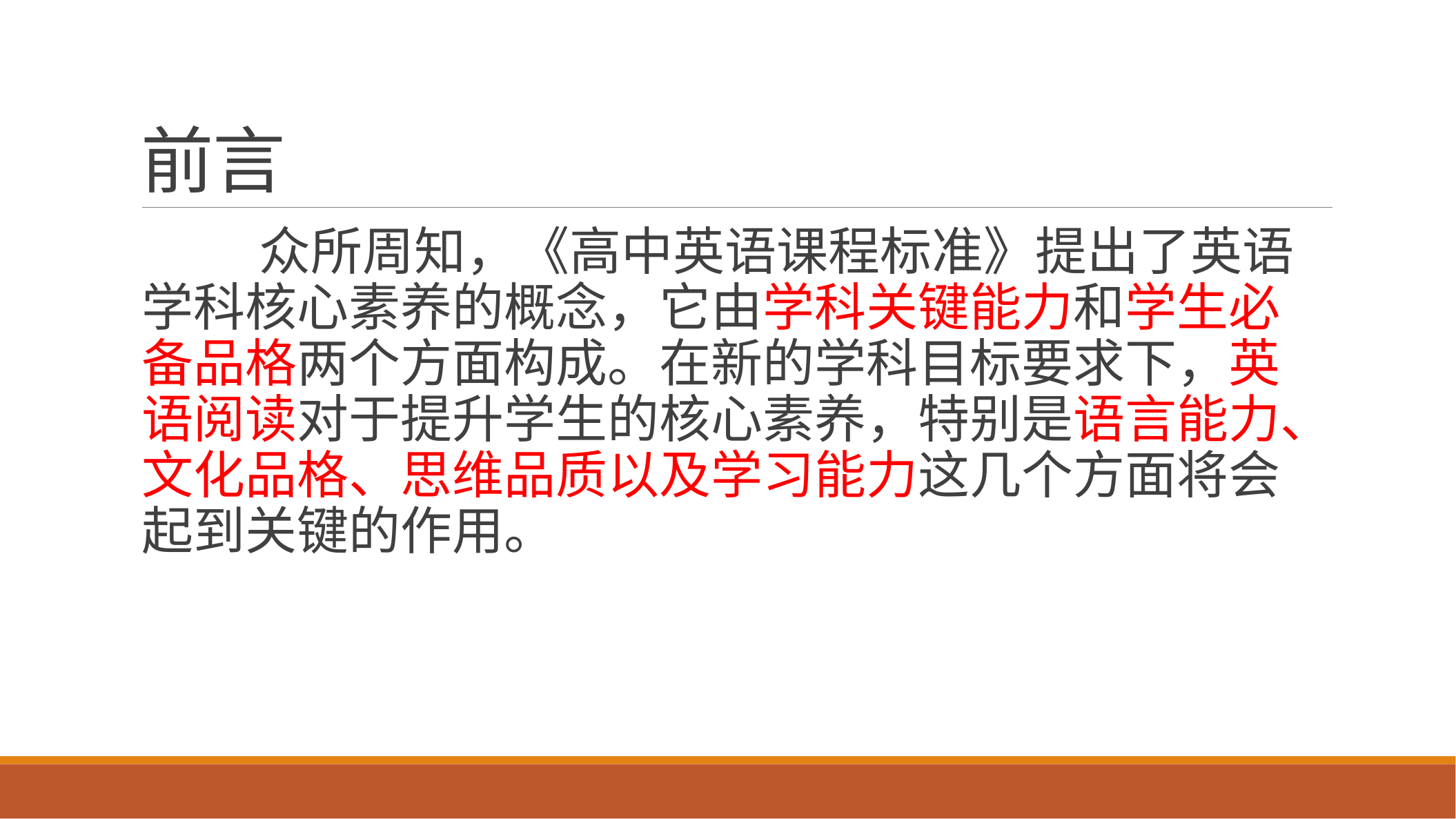

# 前言
         众所周知，《高中英语课程标准》提出了英语学科核心素养的概念，它由学科关键能力和学生必备品格两个方面构成。在新的学科目标要求下，英语阅读对于提升学生的核心素养，特别是语言能力、文化品格、思维品质以及学习能力这几个方面将会起到关键的作用。